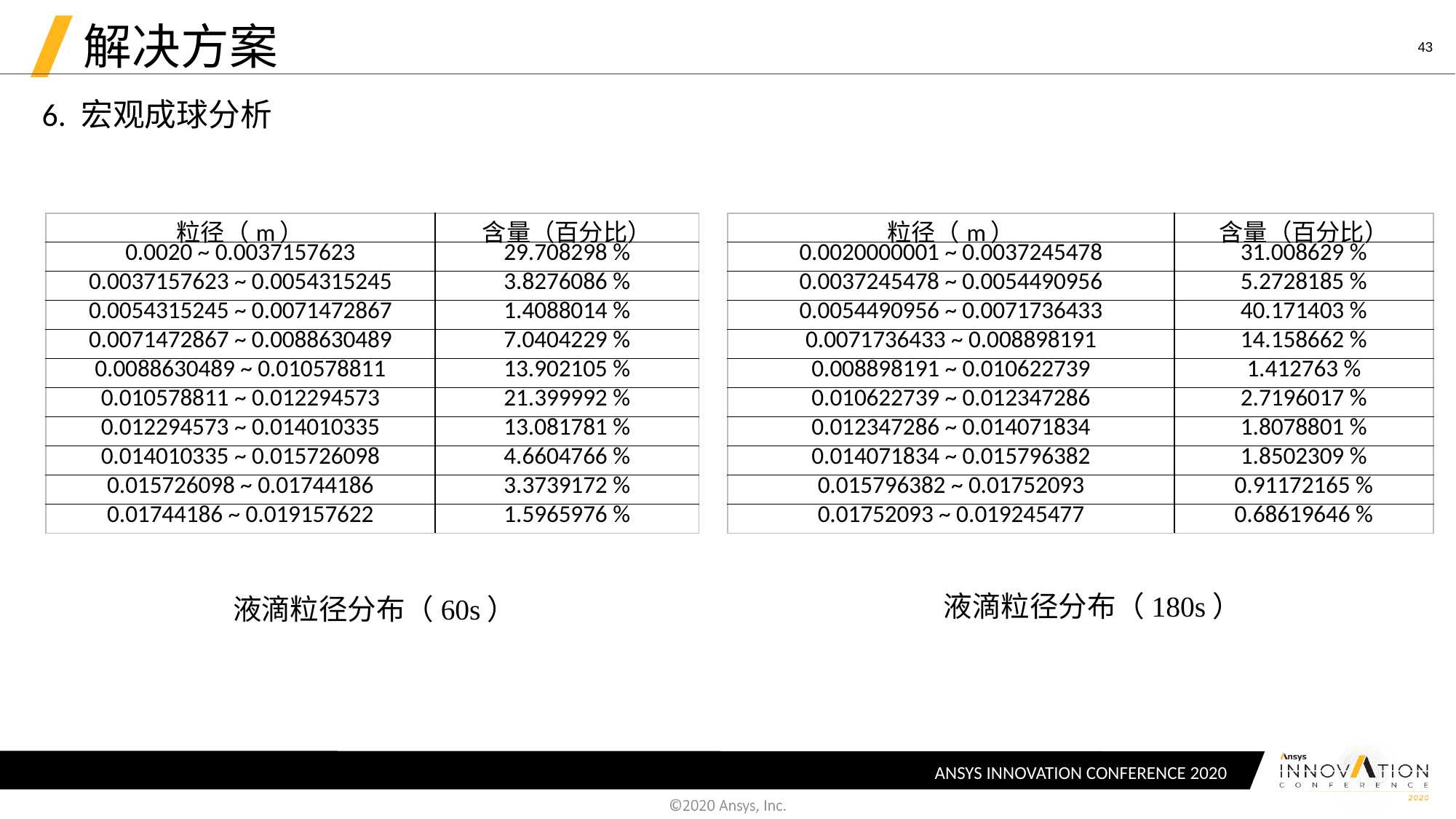

# 解决方案
6. 宏观成球分析
| 粒径（m） | 含量（百分比） |
| --- | --- |
| 0.0020 ~ 0.0037157623 | 29.708298 % |
| 0.0037157623 ~ 0.0054315245 | 3.8276086 % |
| 0.0054315245 ~ 0.0071472867 | 1.4088014 % |
| 0.0071472867 ~ 0.0088630489 | 7.0404229 % |
| 0.0088630489 ~ 0.010578811 | 13.902105 % |
| 0.010578811 ~ 0.012294573 | 21.399992 % |
| 0.012294573 ~ 0.014010335 | 13.081781 % |
| 0.014010335 ~ 0.015726098 | 4.6604766 % |
| 0.015726098 ~ 0.01744186 | 3.3739172 % |
| 0.01744186 ~ 0.019157622 | 1.5965976 % |
| 粒径（m） | 含量（百分比） |
| --- | --- |
| 0.0020000001 ~ 0.0037245478 | 31.008629 % |
| 0.0037245478 ~ 0.0054490956 | 5.2728185 % |
| 0.0054490956 ~ 0.0071736433 | 40.171403 % |
| 0.0071736433 ~ 0.008898191 | 14.158662 % |
| 0.008898191 ~ 0.010622739 | 1.412763 % |
| 0.010622739 ~ 0.012347286 | 2.7196017 % |
| 0.012347286 ~ 0.014071834 | 1.8078801 % |
| 0.014071834 ~ 0.015796382 | 1.8502309 % |
| 0.015796382 ~ 0.01752093 | 0.91172165 % |
| 0.01752093 ~ 0.019245477 | 0.68619646 % |
液滴粒径分布（180s）
液滴粒径分布（60s）